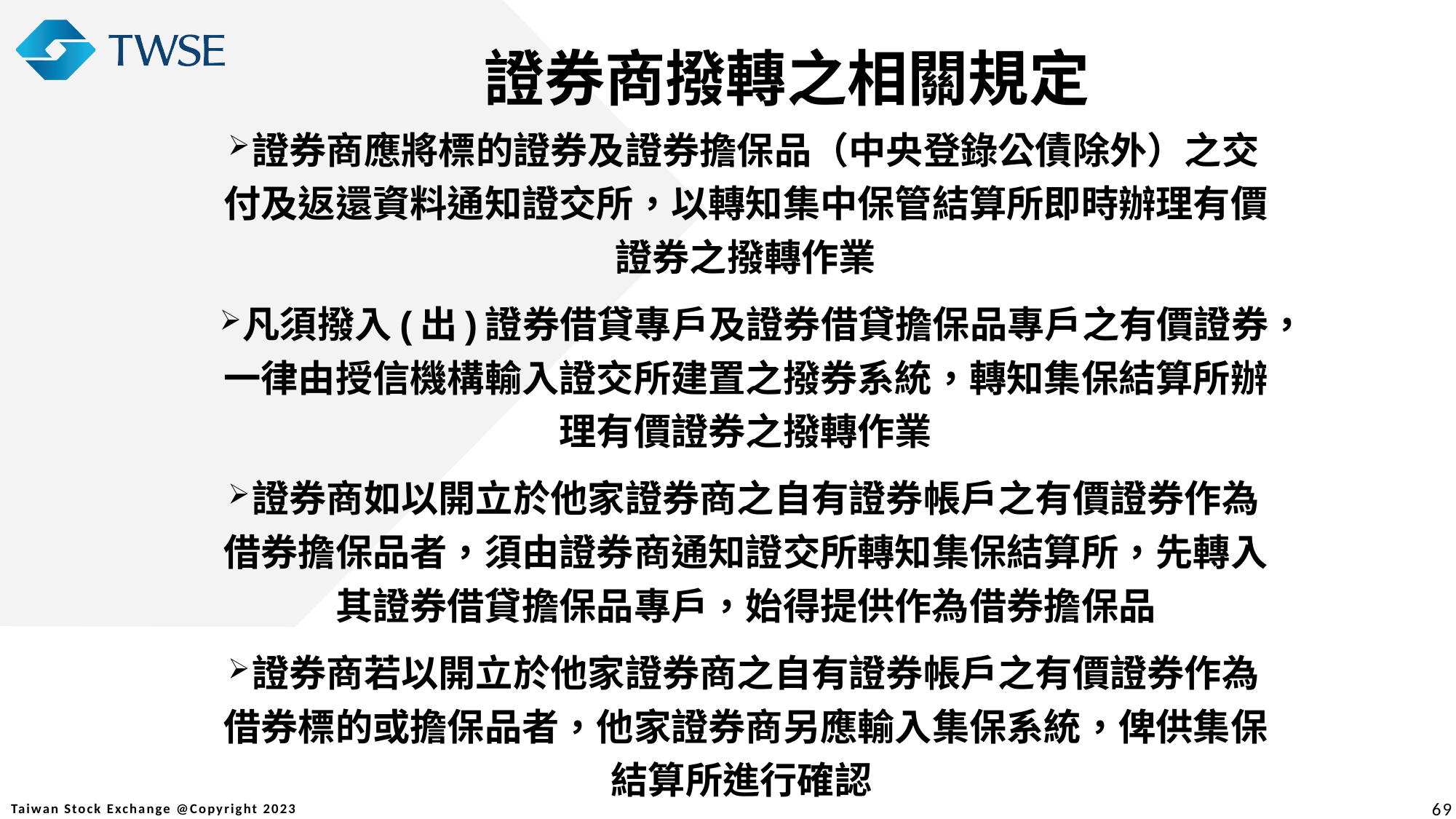

證券商撥轉之相關規定
證券商應將標的證券及證券擔保品（中央登錄公債除外）之交付及返還資料通知證交所，以轉知集中保管結算所即時辦理有價證券之撥轉作業
凡須撥入(出)證券借貸專戶及證券借貸擔保品專戶之有價證券，一律由授信機構輸入證交所建置之撥券系統，轉知集保結算所辦理有價證券之撥轉作業
證券商如以開立於他家證券商之自有證券帳戶之有價證券作為借券擔保品者，須由證券商通知證交所轉知集保結算所，先轉入其證券借貸擔保品專戶，始得提供作為借券擔保品
證券商若以開立於他家證券商之自有證券帳戶之有價證券作為借券標的或擔保品者，他家證券商另應輸入集保系統，俾供集保結算所進行確認

69